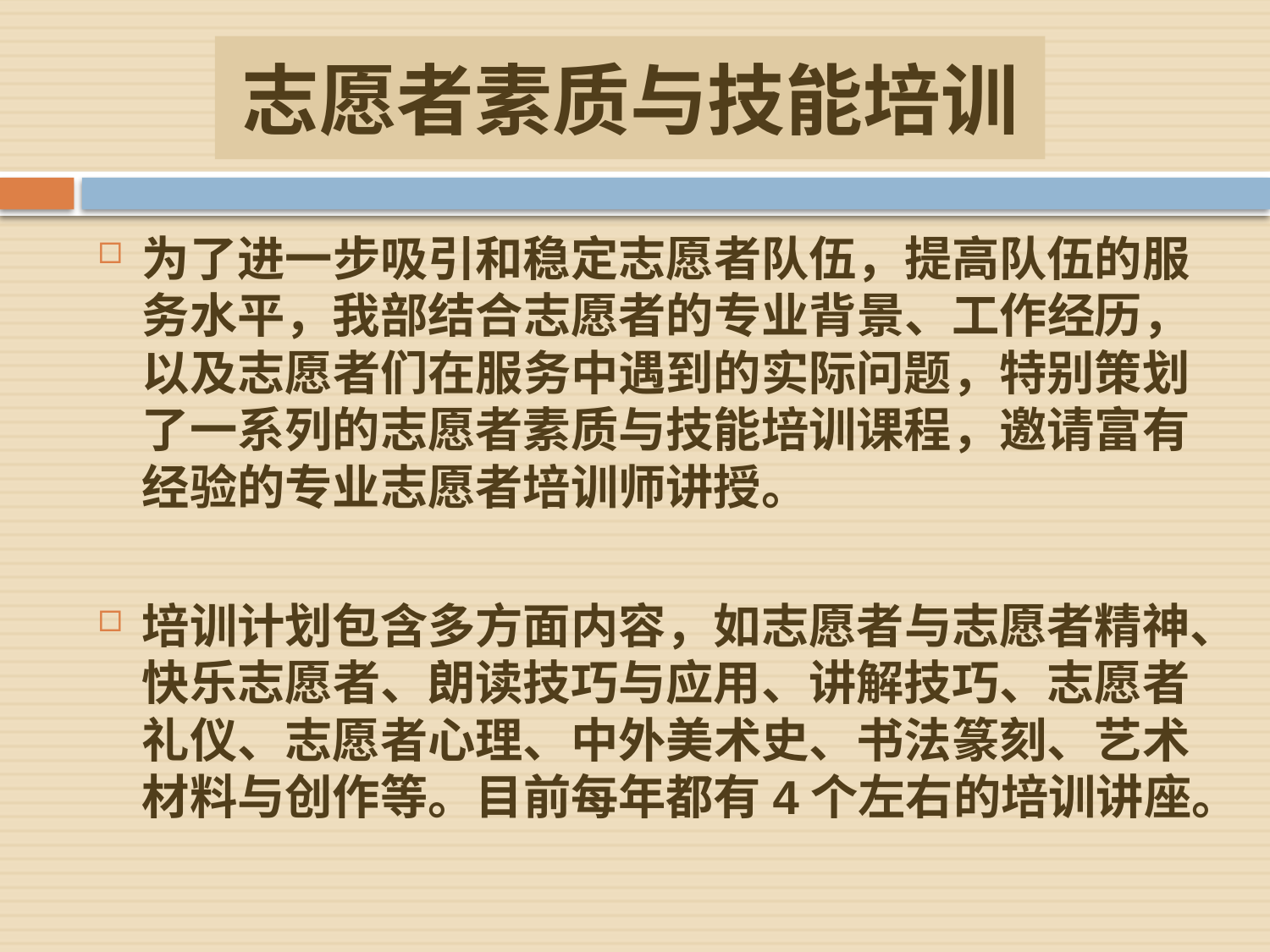

# 志愿者素质与技能培训
为了进一步吸引和稳定志愿者队伍，提高队伍的服务水平，我部结合志愿者的专业背景、工作经历，以及志愿者们在服务中遇到的实际问题，特别策划了一系列的志愿者素质与技能培训课程，邀请富有经验的专业志愿者培训师讲授。

培训计划包含多方面内容，如志愿者与志愿者精神、快乐志愿者、朗读技巧与应用、讲解技巧、志愿者礼仪、志愿者心理、中外美术史、书法篆刻、艺术材料与创作等。目前每年都有4个左右的培训讲座。